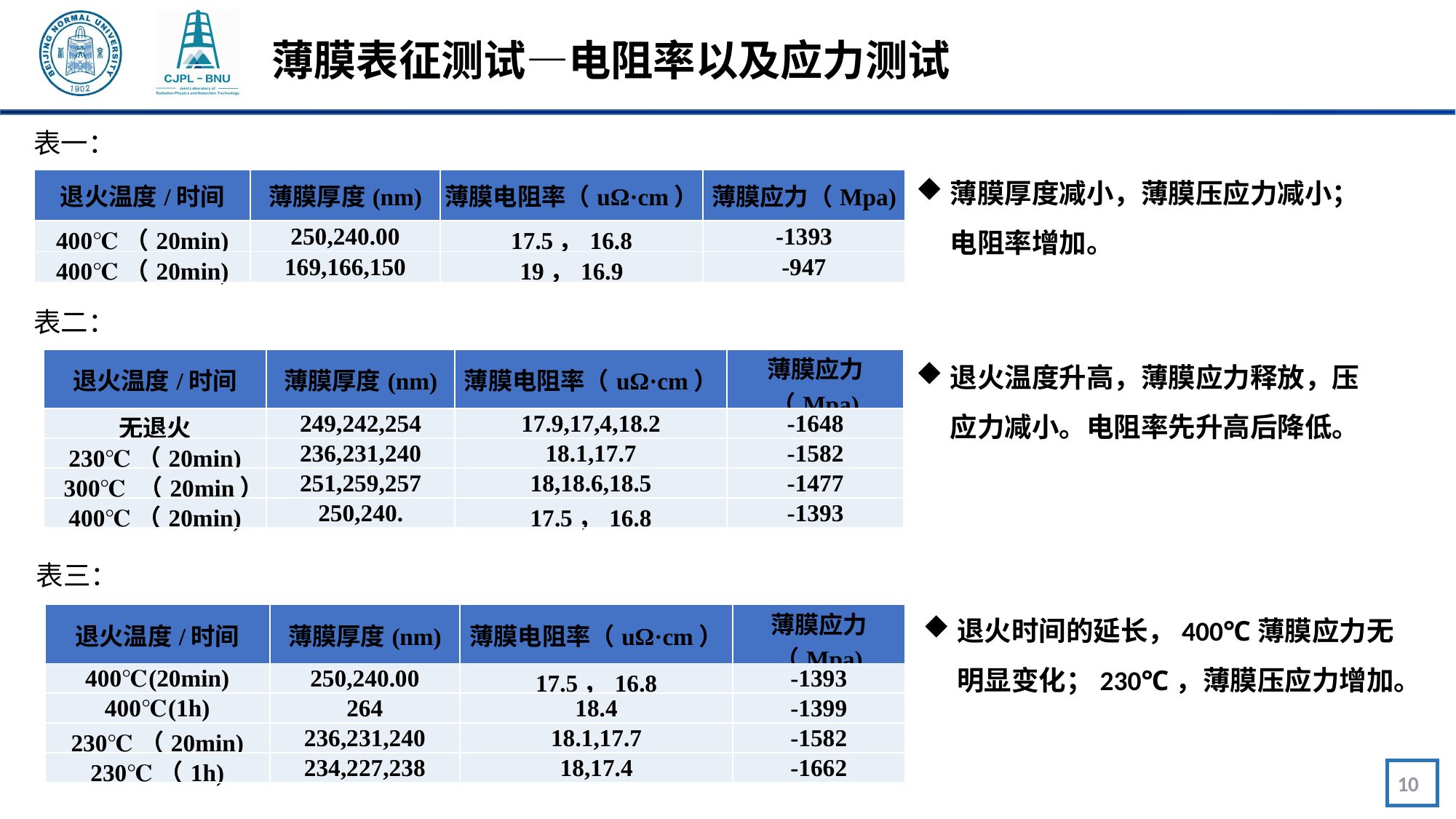

薄膜表征测试—电阻率以及应力测试

表一：
薄膜厚度减小，薄膜压应力减小；电阻率增加。
| 退火温度/时间 | 薄膜厚度(nm) | 薄膜电阻率（uΩ·cm） | 薄膜应力（Mpa) |
| --- | --- | --- | --- |
| 400℃（20min) | 250,240.00 | 17.5，16.8 | -1393 |
| 400℃（20min) | 169,166,150 | 19，16.9 | -947 |
表二：
退火温度升高，薄膜应力释放，压应力减小。电阻率先升高后降低。
| 退火温度/时间 | 薄膜厚度(nm) | 薄膜电阻率（uΩ·cm） | 薄膜应力（Mpa) |
| --- | --- | --- | --- |
| 无退火 | 249,242,254 | 17.9,17,4,18.2 | -1648 |
| 230℃（20min) | 236,231,240 | 18.1,17.7 | -1582 |
| 300℃ （20min） | 251,259,257 | 18,18.6,18.5 | -1477 |
| 400℃（20min) | 250,240. | 17.5，16.8 | -1393 |
表三：
退火时间的延长，400℃薄膜应力无明显变化；230℃，薄膜压应力增加。
| 退火温度/时间 | 薄膜厚度(nm) | 薄膜电阻率（uΩ·cm） | 薄膜应力（Mpa) |
| --- | --- | --- | --- |
| 400℃(20min) | 250,240.00 | 17.5，16.8 | -1393 |
| 400℃(1h) | 264 | 18.4 | -1399 |
| 230℃（20min) | 236,231,240 | 18.1,17.7 | -1582 |
| 230℃（1h) | 234,227,238 | 18,17.4 | -1662 |
10